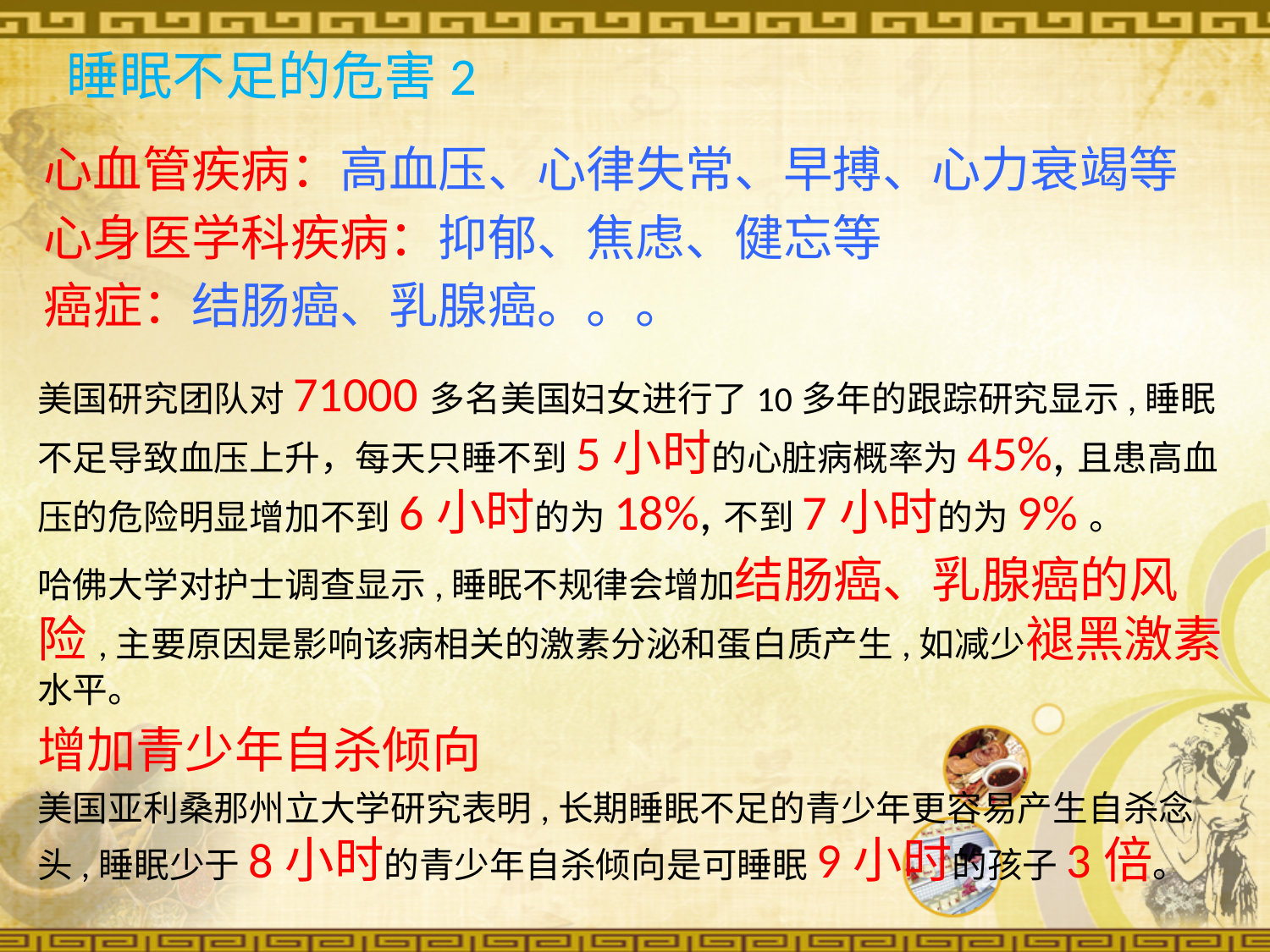

睡眠不足的危害2
心血管疾病：高血压、心律失常、早搏、心力衰竭等
心身医学科疾病：抑郁、焦虑、健忘等
癌症：结肠癌、乳腺癌。。。

美国研究团队对71000多名美国妇女进行了10多年的跟踪研究显示,睡眠不足导致血压上升，每天只睡不到5小时的心脏病概率为45%,且患高血压的危险明显增加不到6小时的为18%,不到7小时的为9%。
哈佛大学对护士调查显示,睡眠不规律会增加结肠癌、乳腺癌的风险,主要原因是影响该病相关的激素分泌和蛋白质产生,如减少褪黑激素水平。
增加青少年自杀倾向
美国亚利桑那州立大学研究表明,长期睡眠不足的青少年更容易产生自杀念头,睡眠少于8小时的青少年自杀倾向是可睡眠9小时的孩子3倍。